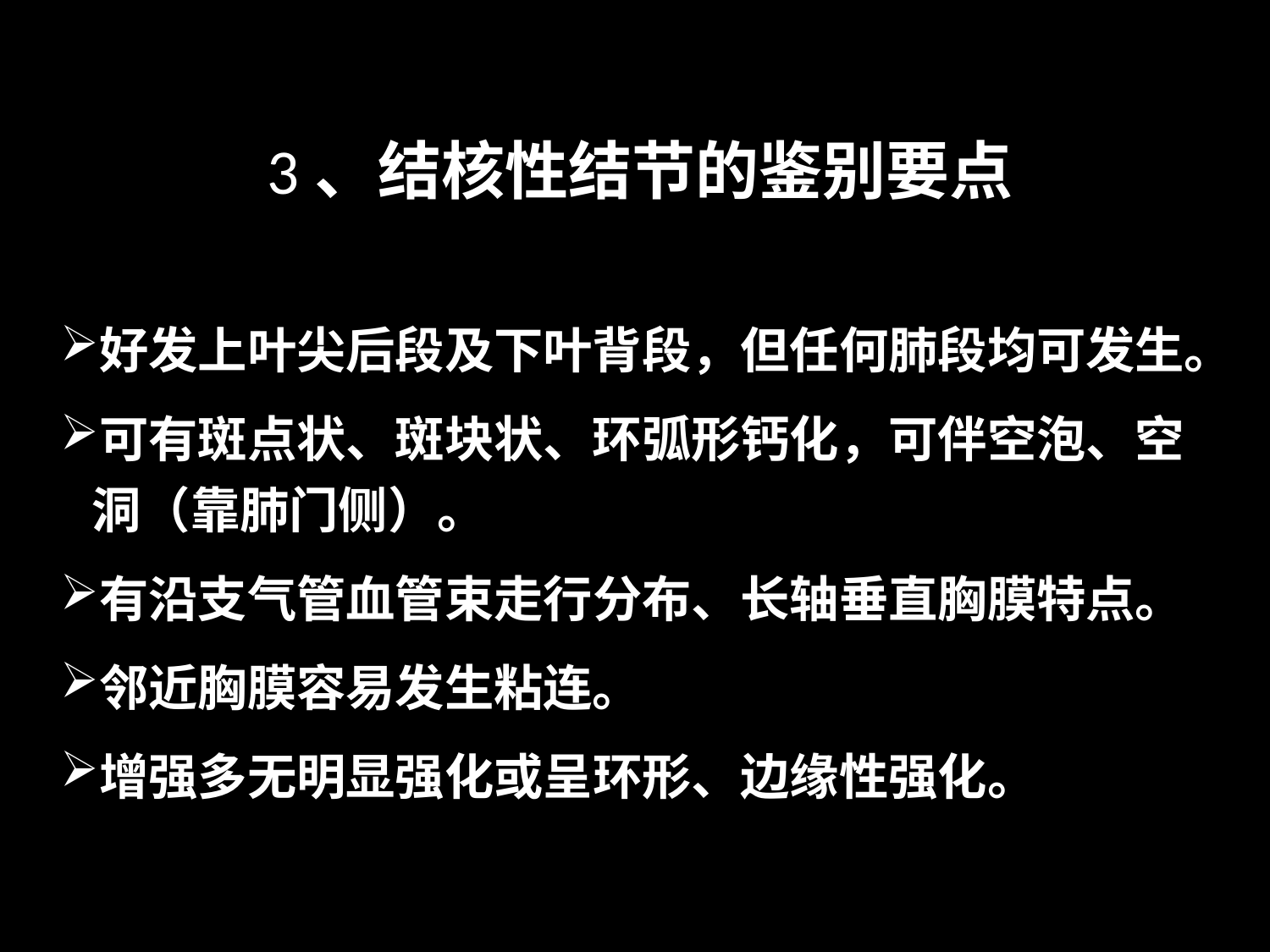

# 3、结核性结节的鉴别要点
好发上叶尖后段及下叶背段，但任何肺段均可发生。
可有斑点状、斑块状、环弧形钙化，可伴空泡、空洞（靠肺门侧）。
有沿支气管血管束走行分布、长轴垂直胸膜特点。
邻近胸膜容易发生粘连。
增强多无明显强化或呈环形、边缘性强化。